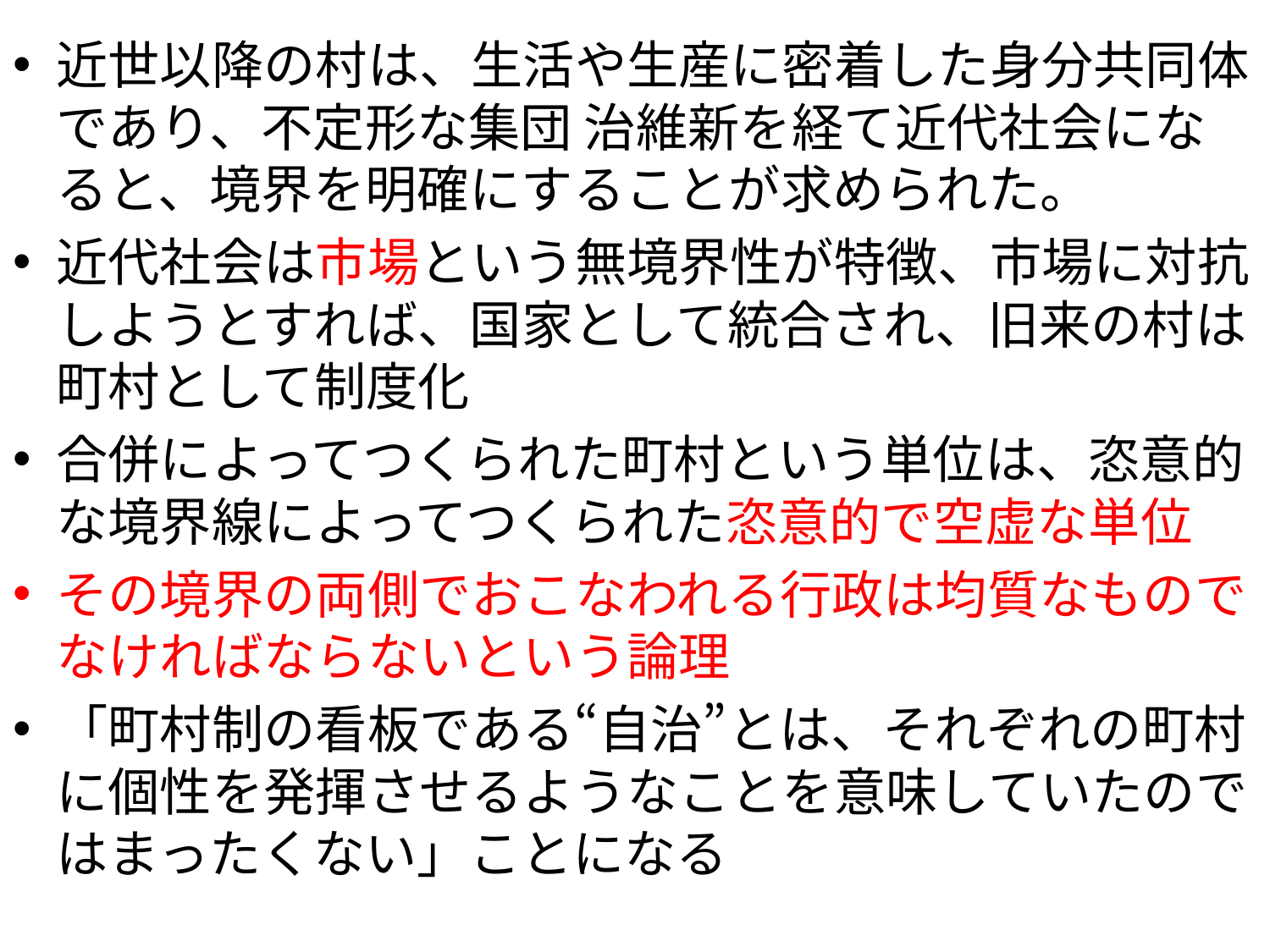

近世以降の村は、生活や生産に密着した身分共同体であり、不定形な集団 治維新を経て近代社会になると、境界を明確にすることが求められた。
近代社会は市場という無境界性が特徴、市場に対抗しようとすれば、国家として統合され、旧来の村は町村として制度化
合併によってつくられた町村という単位は、恣意的な境界線によってつくられた恣意的で空虚な単位
その境界の両側でおこなわれる行政は均質なものでなければならないという論理
「町村制の看板である“自治”とは、それぞれの町村に個性を発揮させるようなことを意味していたのではまったくない」ことになる